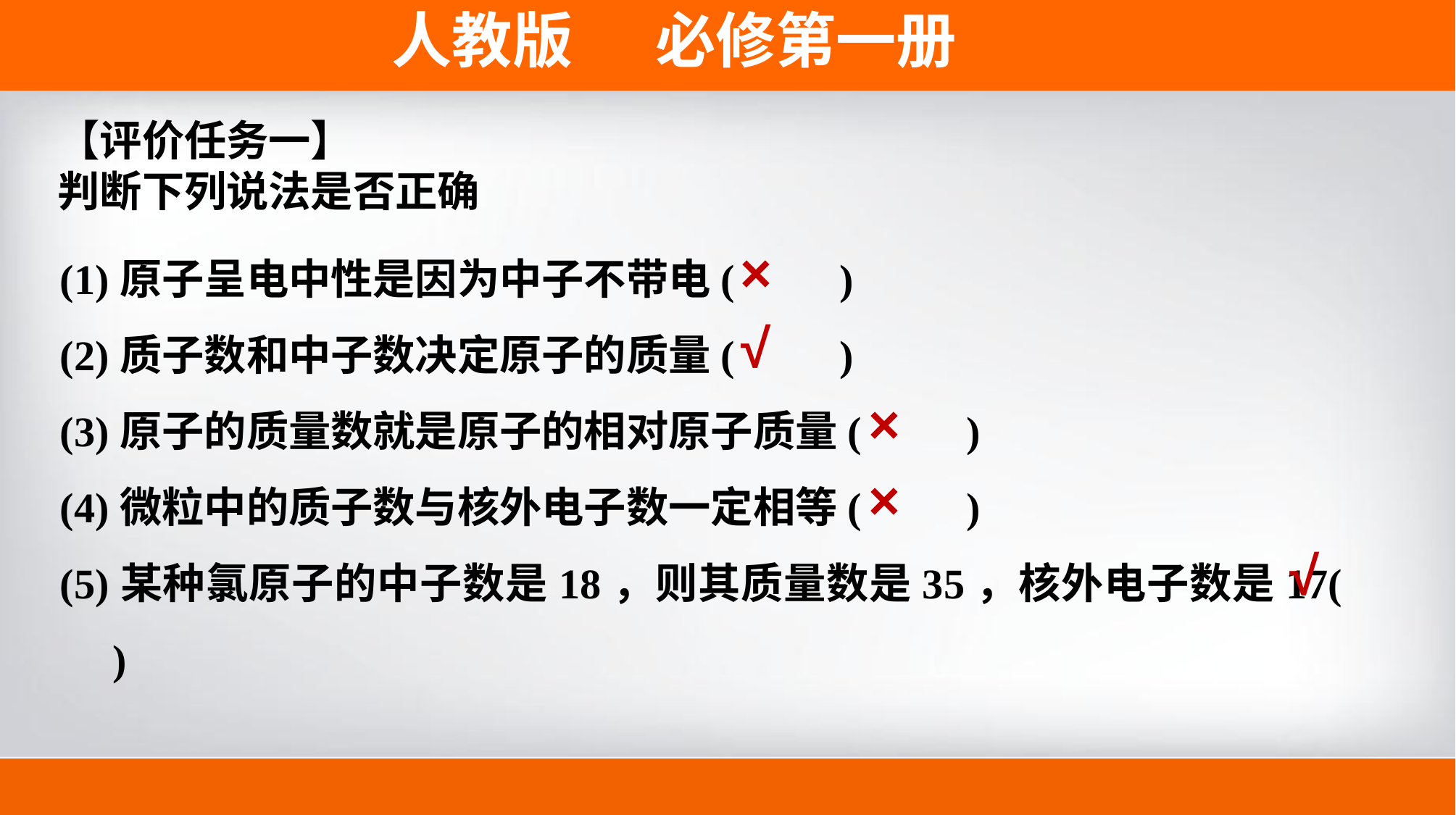

【评价任务一】
判断下列说法是否正确
(1)原子呈电中性是因为中子不带电(　　)
(2)质子数和中子数决定原子的质量(　　)
(3)原子的质量数就是原子的相对原子质量(　　)
(4)微粒中的质子数与核外电子数一定相等(　　)
(5)某种氯原子的中子数是18，则其质量数是35，核外电子数是17(　　)
×
√
×
×
√